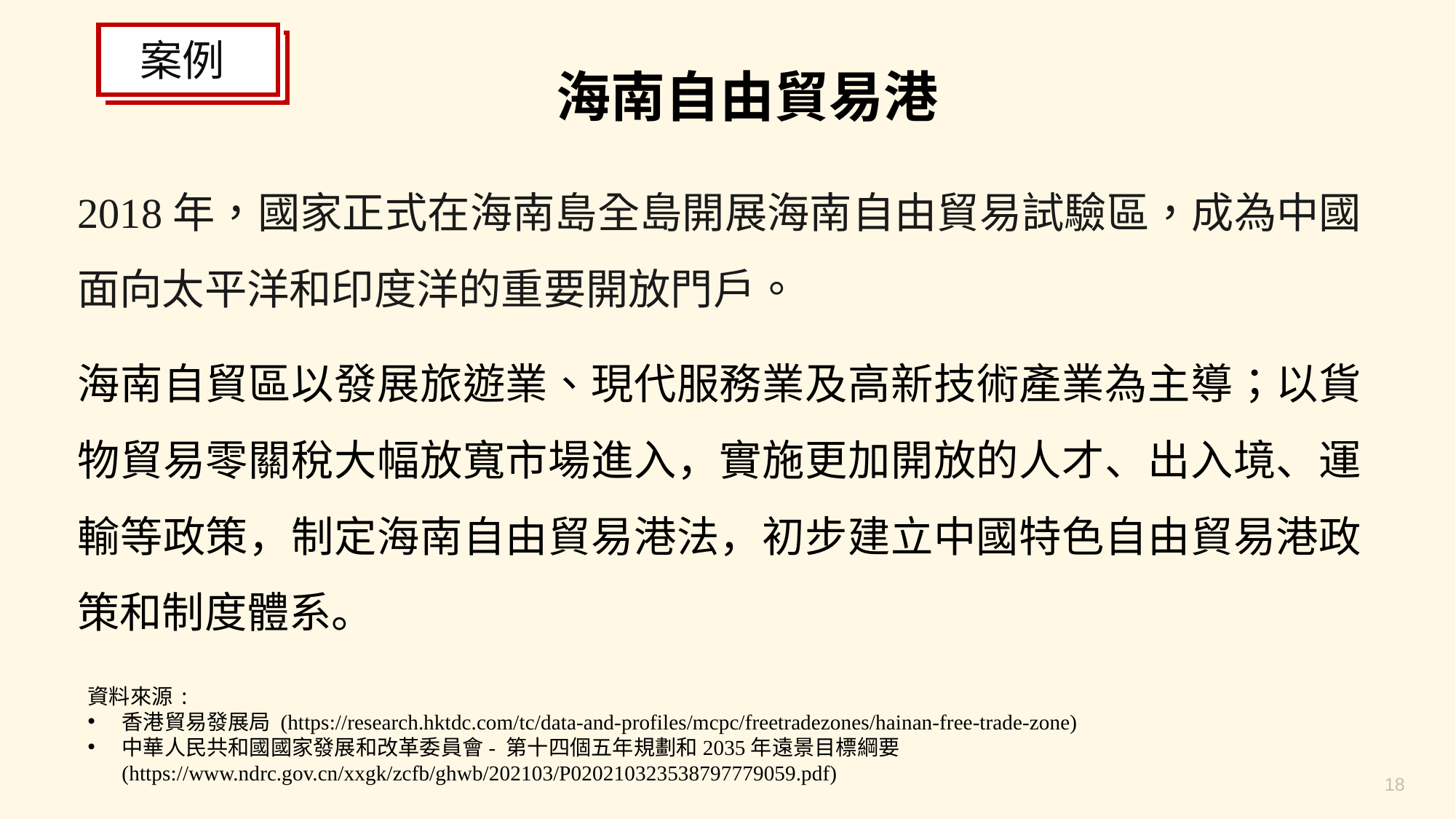

案例
海南自由貿易港
2018年，國家正式在海南島全島開展海南自由貿易試驗區，成為中國面向太平洋和印度洋的重要開放門戶。
海南自貿區以發展旅遊業、現代服務業及高新技術產業為主導；以貨物貿易零關稅大幅放寬市場進入，實施更加開放的人才、出入境、運輸等政策，制定海南自由貿易港法，初步建立中國特色自由貿易港政策和制度體系。
資料來源:
香港貿易發展局 (https://research.hktdc.com/tc/data-and-profiles/mcpc/freetradezones/hainan-free-trade-zone)
中華人民共和國國家發展和改革委員會- 第十四個五年規劃和2035年遠景目標綱要 (https://www.ndrc.gov.cn/xxgk/zcfb/ghwb/202103/P020210323538797779059.pdf)